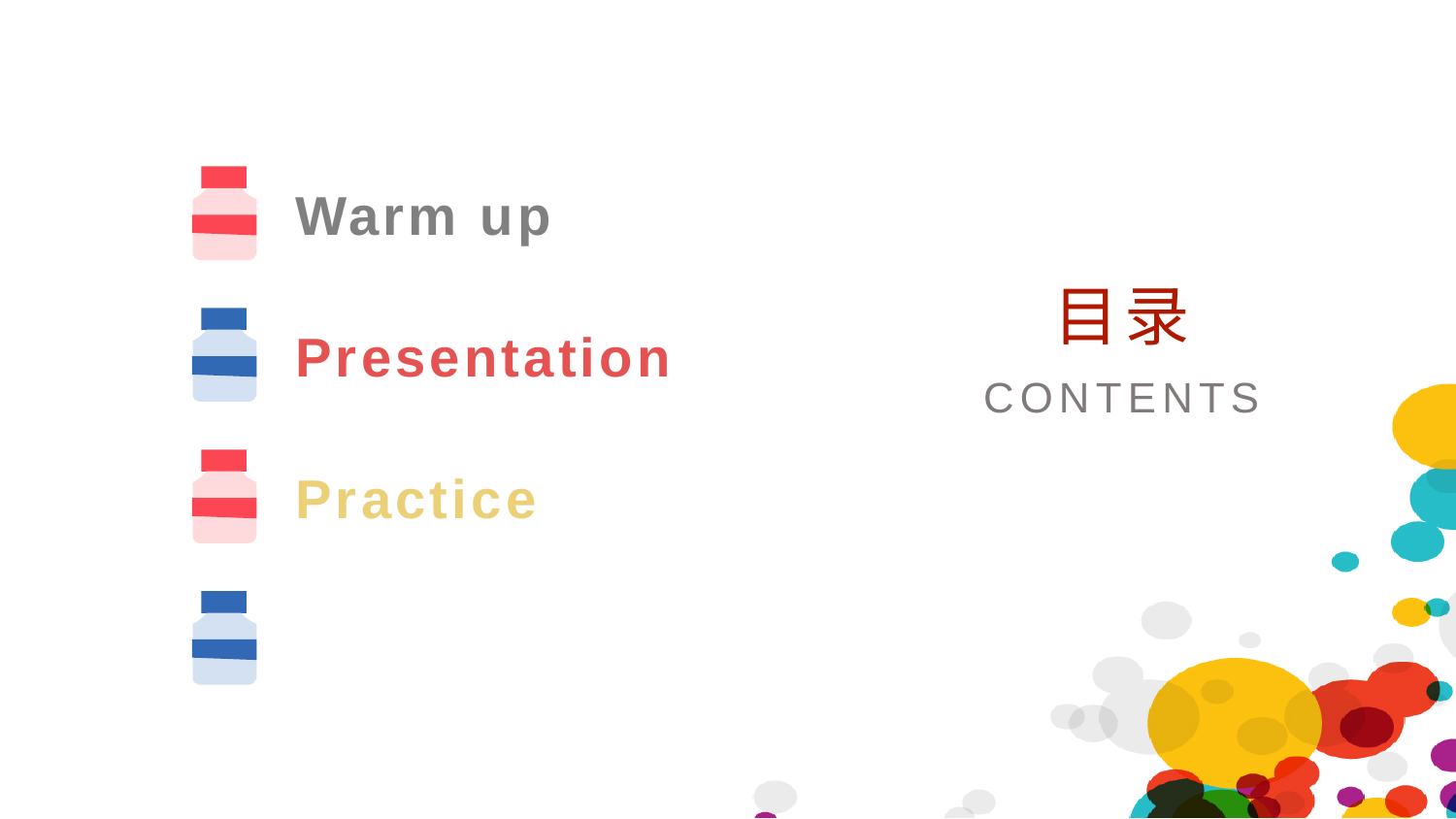

Warm up
目录

Presentation
CONTENTS

Practice

Production